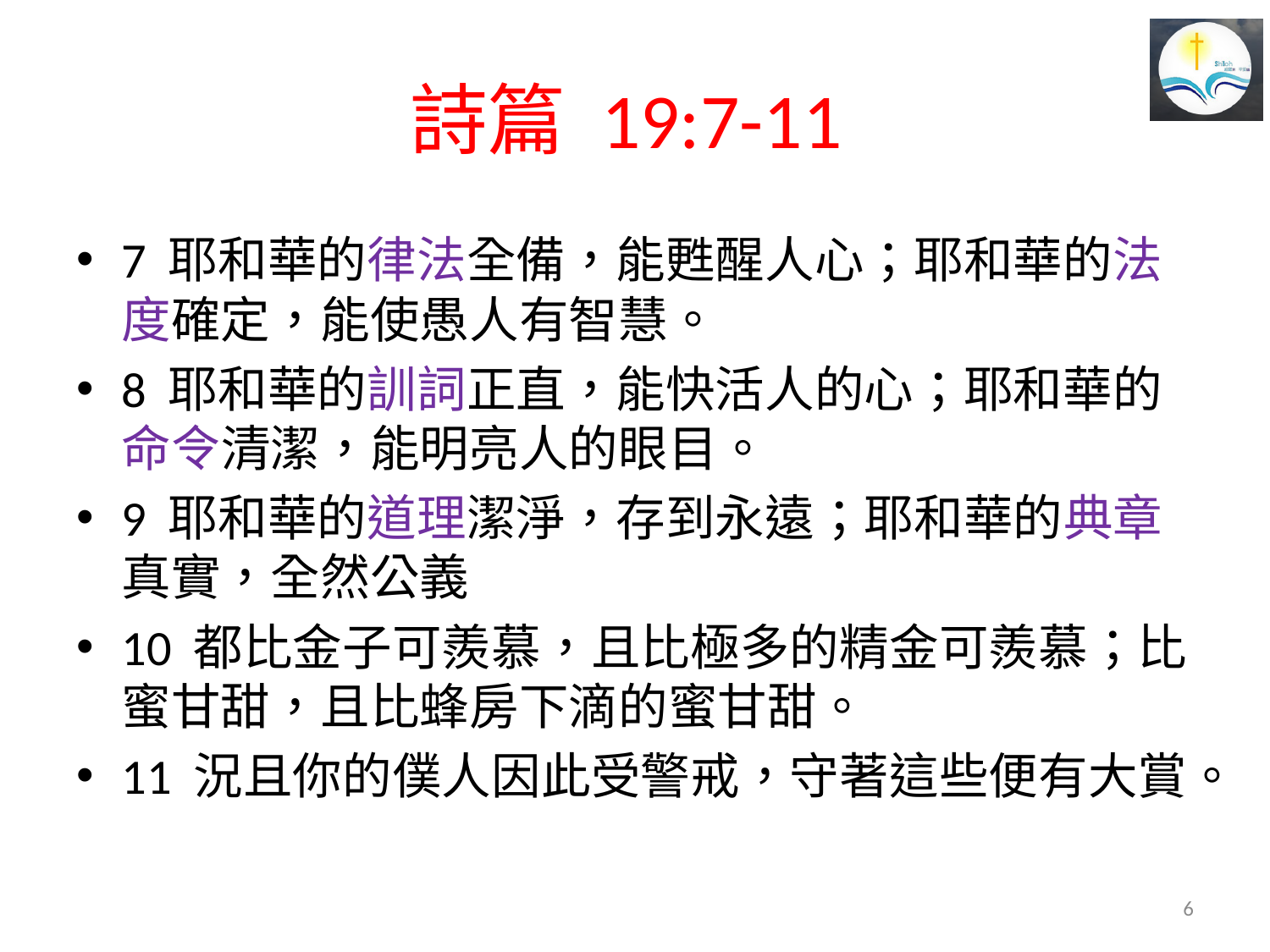

# 詩篇 19:7-11
7 耶和華的律法全備，能甦醒人心；耶和華的法度確定，能使愚人有智慧。
8 耶和華的訓詞正直，能快活人的心；耶和華的命令清潔，能明亮人的眼目。
9 耶和華的道理潔淨，存到永遠；耶和華的典章真實，全然公義
10 都比金子可羨慕，且比極多的精金可羨慕；比蜜甘甜，且比蜂房下滴的蜜甘甜。
11 況且你的僕人因此受警戒，守著這些便有大賞。
6